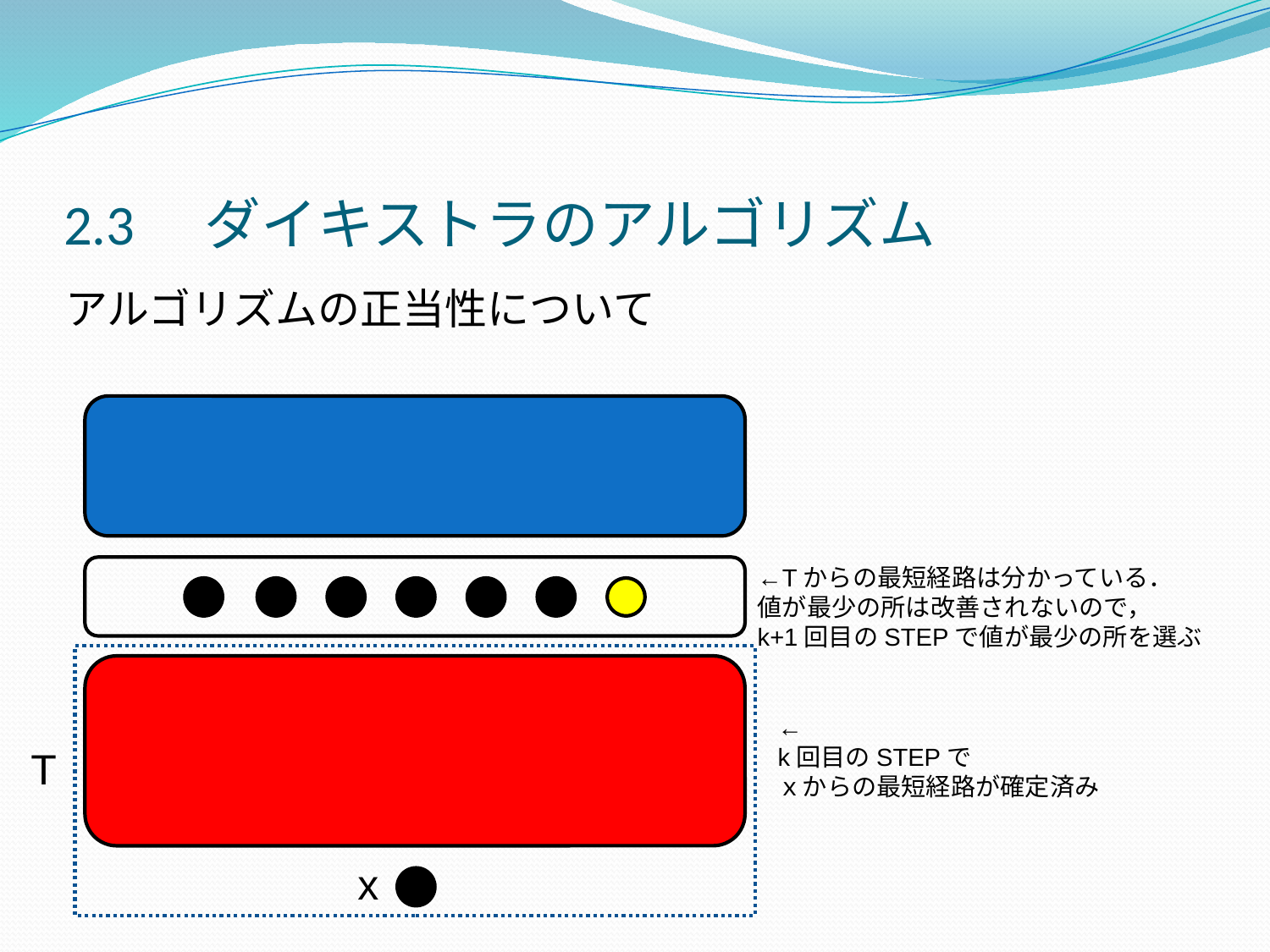

# 2.3　ダイキストラのアルゴリズム
アルゴリズムの正当性について

←Tからの最短経路は分かっている．
値が最少の所は改善されないので，
k+1回目のSTEPで値が最少の所を選ぶ

←
k回目のSTEPで
ｘからの最短経路が確定済み
T
x